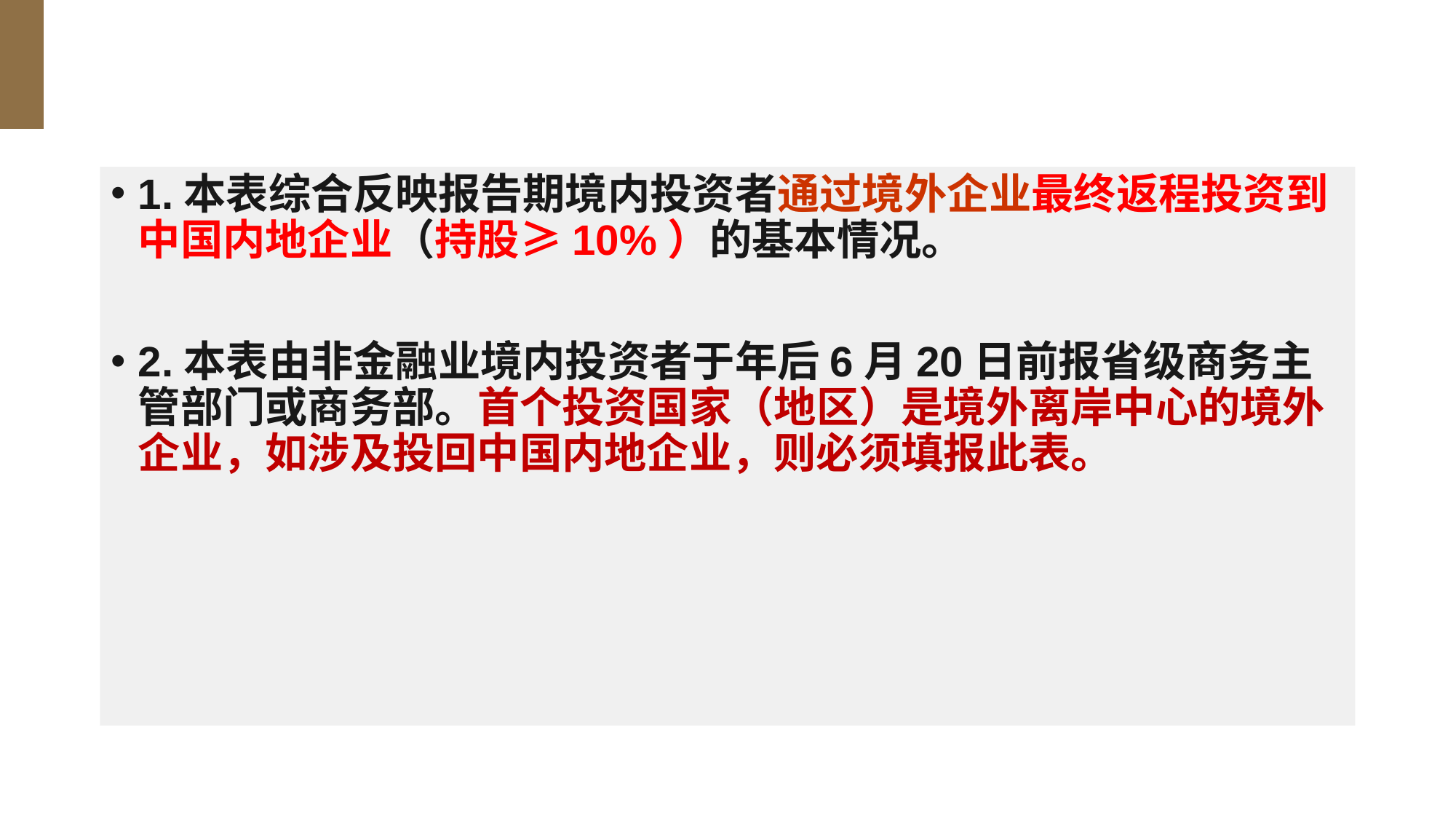

#
1.本表综合反映报告期境内投资者通过境外企业最终返程投资到中国内地企业（持股≥10%）的基本情况。

2.本表由非金融业境内投资者于年后6月20日前报省级商务主管部门或商务部。首个投资国家（地区）是境外离岸中心的境外企业，如涉及投回中国内地企业，则必须填报此表。